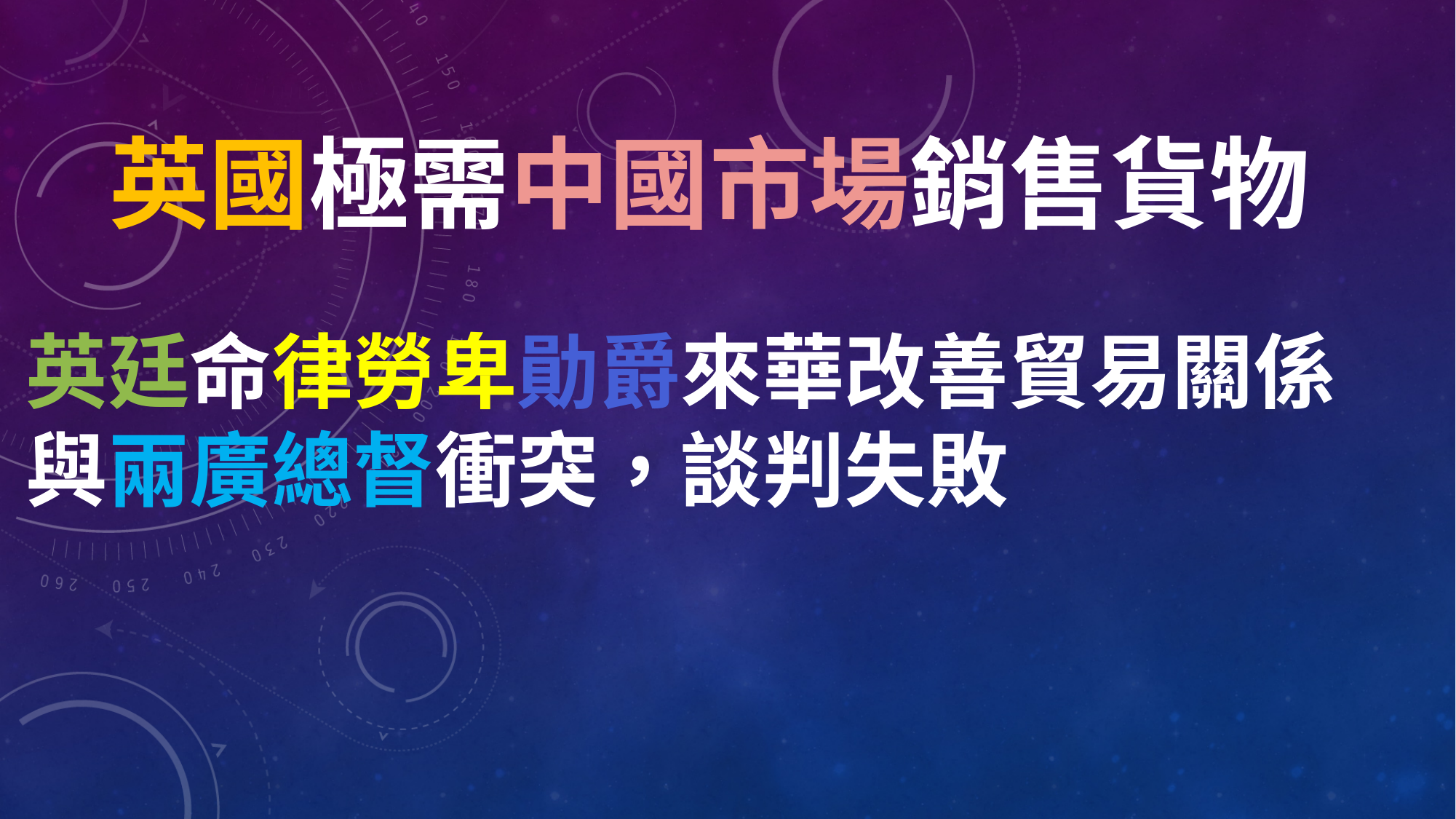

英國極需中國市場銷售貨物
英廷命律勞卑勛爵來華改善貿易關係
與兩廣總督衝突，談判失敗